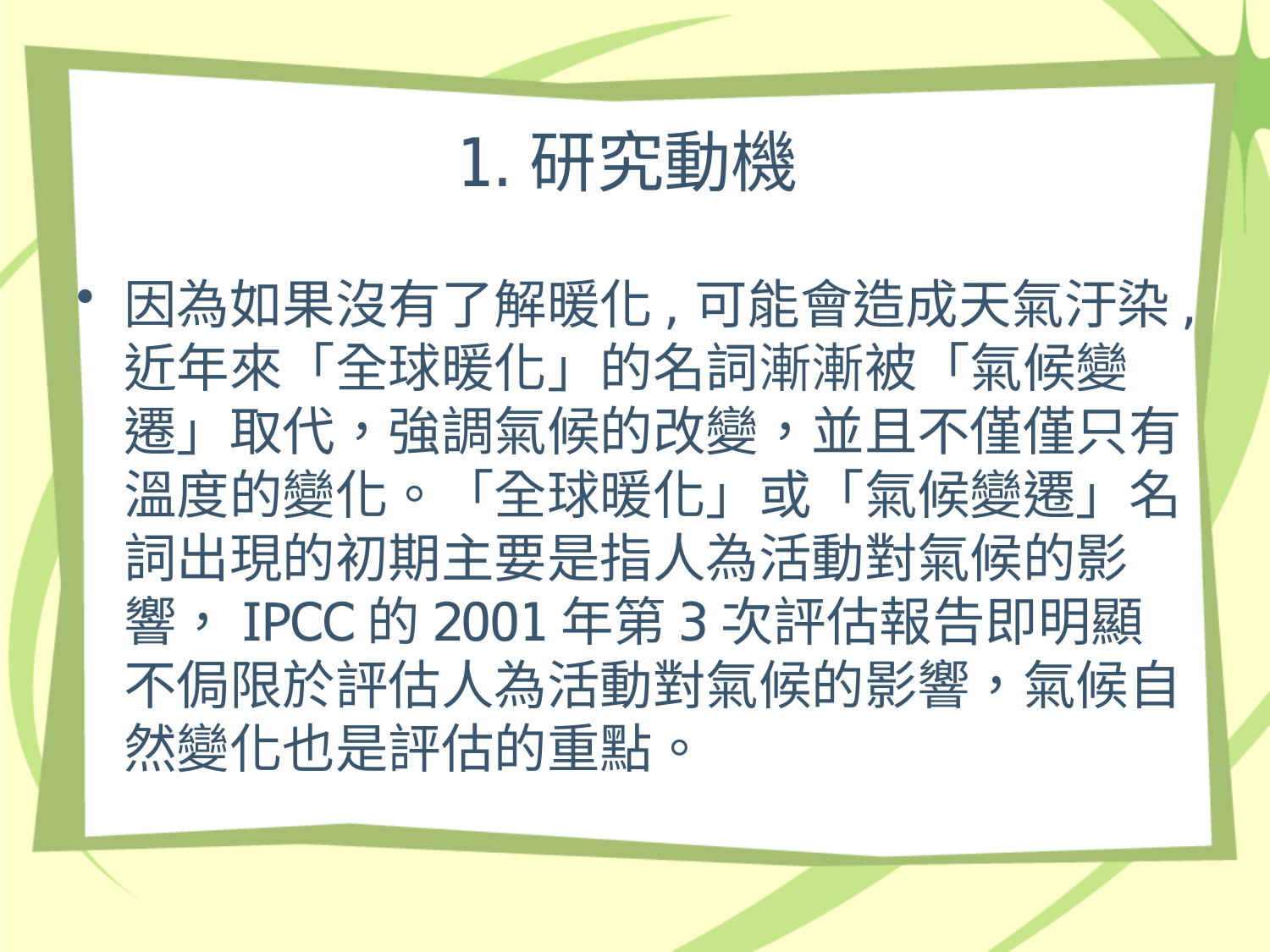

# 1.研究動機
因為如果沒有了解暖化,可能會造成天氣汙染,近年來「全球暖化」的名詞漸漸被「氣候變遷」取代，強調氣候的改變，並且不僅僅只有 溫度的變化。「全球暖化」或「氣候變遷」名詞出現的初期主要是指人為活動對氣候的影 響，IPCC的2001年第3次評估報告即明顯不侷限於評估人為活動對氣候的影響，氣候自 然變化也是評估的重點。